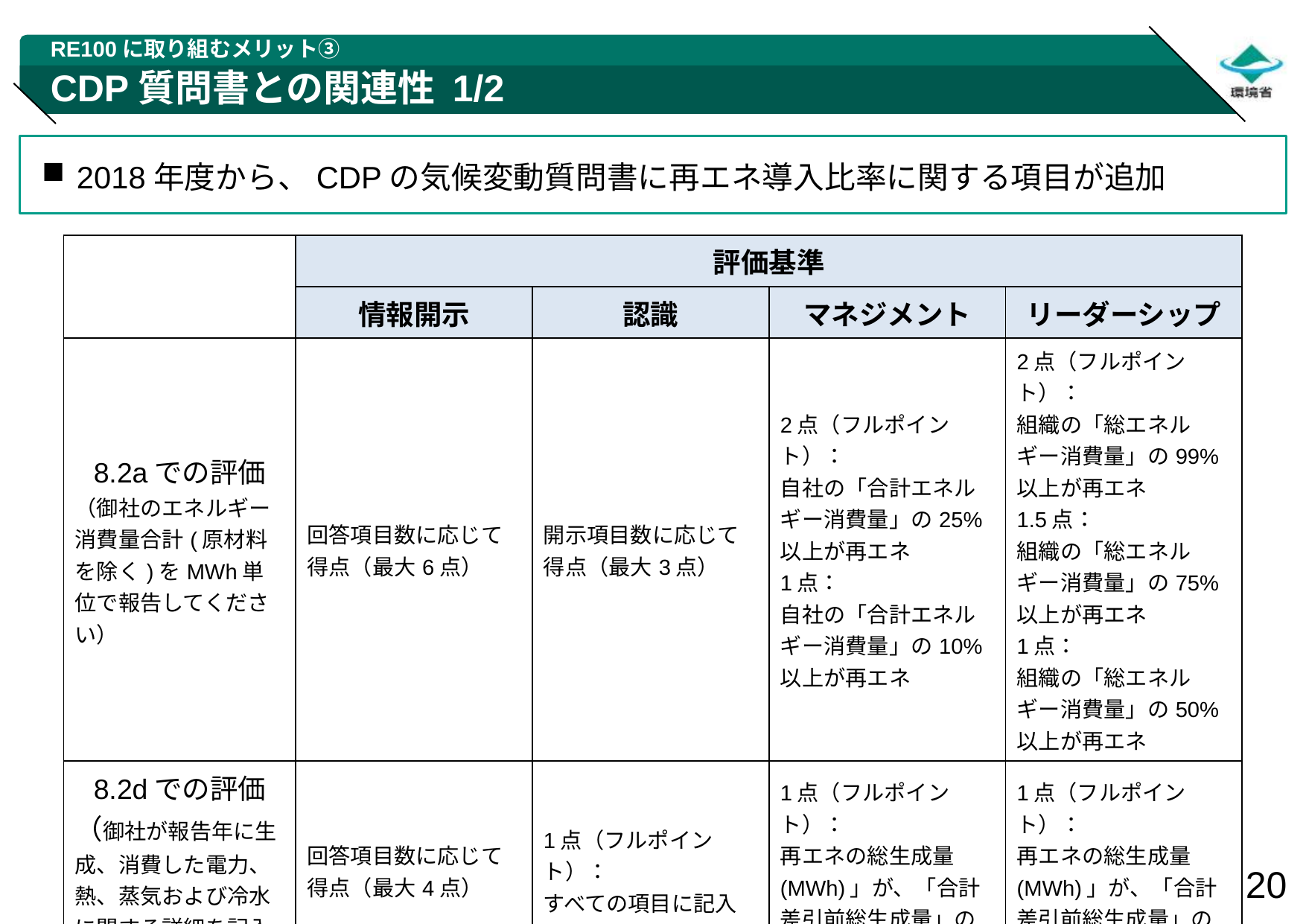

RE100に取り組むメリット③
# CDP質問書との関連性 1/2
2018年度から、CDPの気候変動質問書に再エネ導入比率に関する項目が追加
|  | 評価基準 |  |  |  |
| --- | --- | --- | --- | --- |
|  | 情報開示 | 認識 | マネジメント | リーダーシップ |
| 8.2aでの評価 （御社のエネルギー消費量合計(原材料を除く)をMWh単位で報告してください） | 回答項目数に応じて得点（最大6点） | 開示項目数に応じて得点（最大3点） | 2点（フルポイント）： 自社の「合計エネルギー消費量」の25%以上が再エネ 1点： 自社の「合計エネルギー消費量」の10%以上が再エネ | 2点（フルポイント）： 組織の「総エネルギー消費量」の99%以上が再エネ 1.5点： 組織の「総エネルギー消費量」の75%以上が再エネ 1点： 組織の「総エネルギー消費量」の50%以上が再エネ |
| 8.2dでの評価 （御社が報告年に生成、消費した電力、熱、蒸気および冷水に関する詳細を記入してください） | 回答項目数に応じて得点（最大4点） | 1点（フルポイント）： すべての項目に記入 | 1点（フルポイント）： 再エネの総生成量(MWh)」が、「合計差引前総生成量」の25%以上を占める | 1点（フルポイント）： 再エネの総生成量(MWh)」が、「合計差引前総生成量」の50%以上を占める |